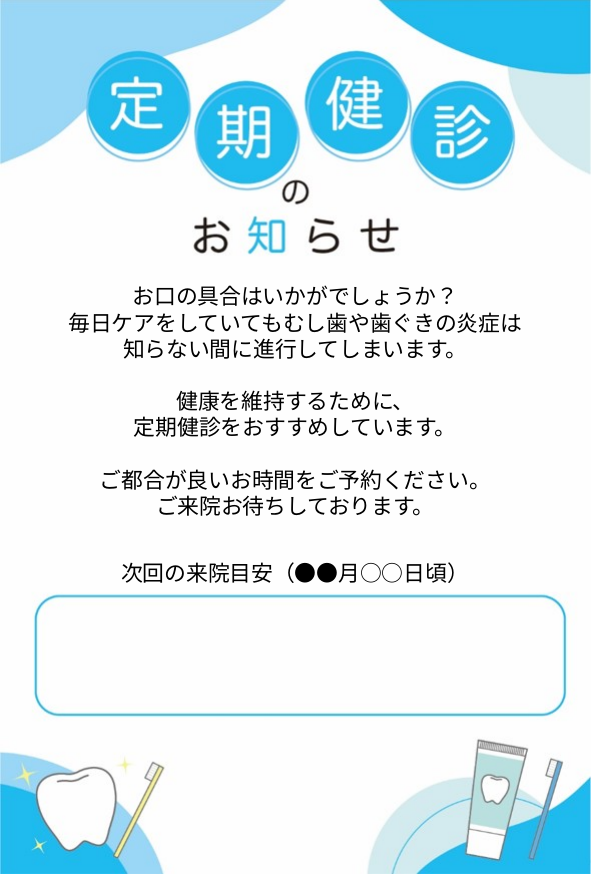

お口の具合はいかがでしょうか？
毎日ケアをしていてもむし歯や歯ぐきの炎症は
知らない間に進行してしまいます。

健康を維持するために、
定期健診をおすすめしています。

ご都合が良いお時間をご予約ください。
ご来院お待ちしております。
次回の来院目安（●●月○○日頃）